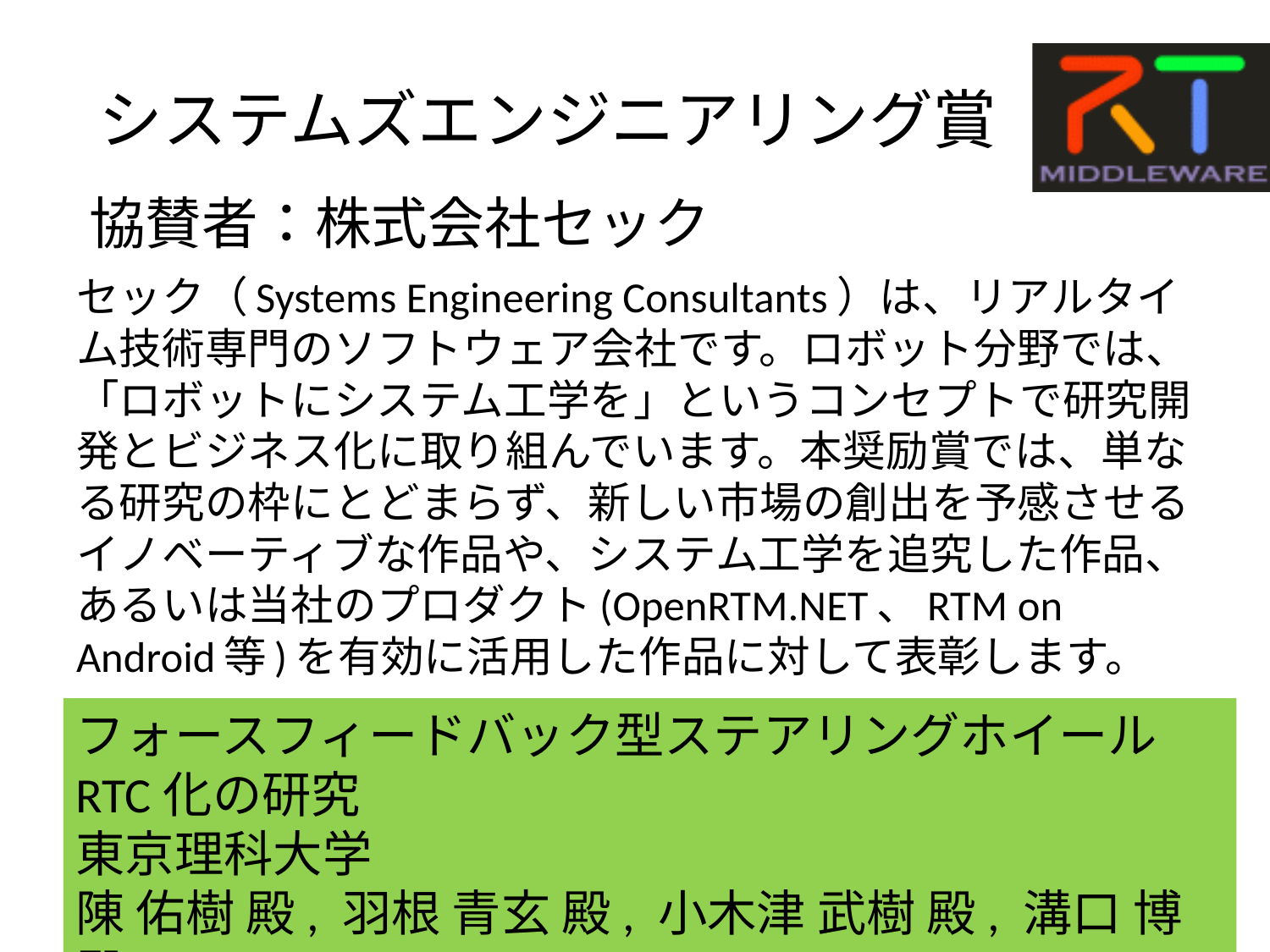

# システムズエンジニアリング賞
協賛者：株式会社セック
セック（Systems Engineering Consultants）は、リアルタイム技術専門のソフトウェア会社です。ロボット分野では、「ロボットにシステム工学を」というコンセプトで研究開発とビジネス化に取り組んでいます。本奨励賞では、単なる研究の枠にとどまらず、新しい市場の創出を予感させるイノベーティブな作品や、システム工学を追究した作品、あるいは当社のプロダクト(OpenRTM.NET、RTM on Android等)を有効に活用した作品に対して表彰します。
フォースフィードバック型ステアリングホイール
RTC化の研究
東京理科大学
陳 佑樹 殿, 羽根 青玄 殿, 小木津 武樹 殿, 溝口 博 殿